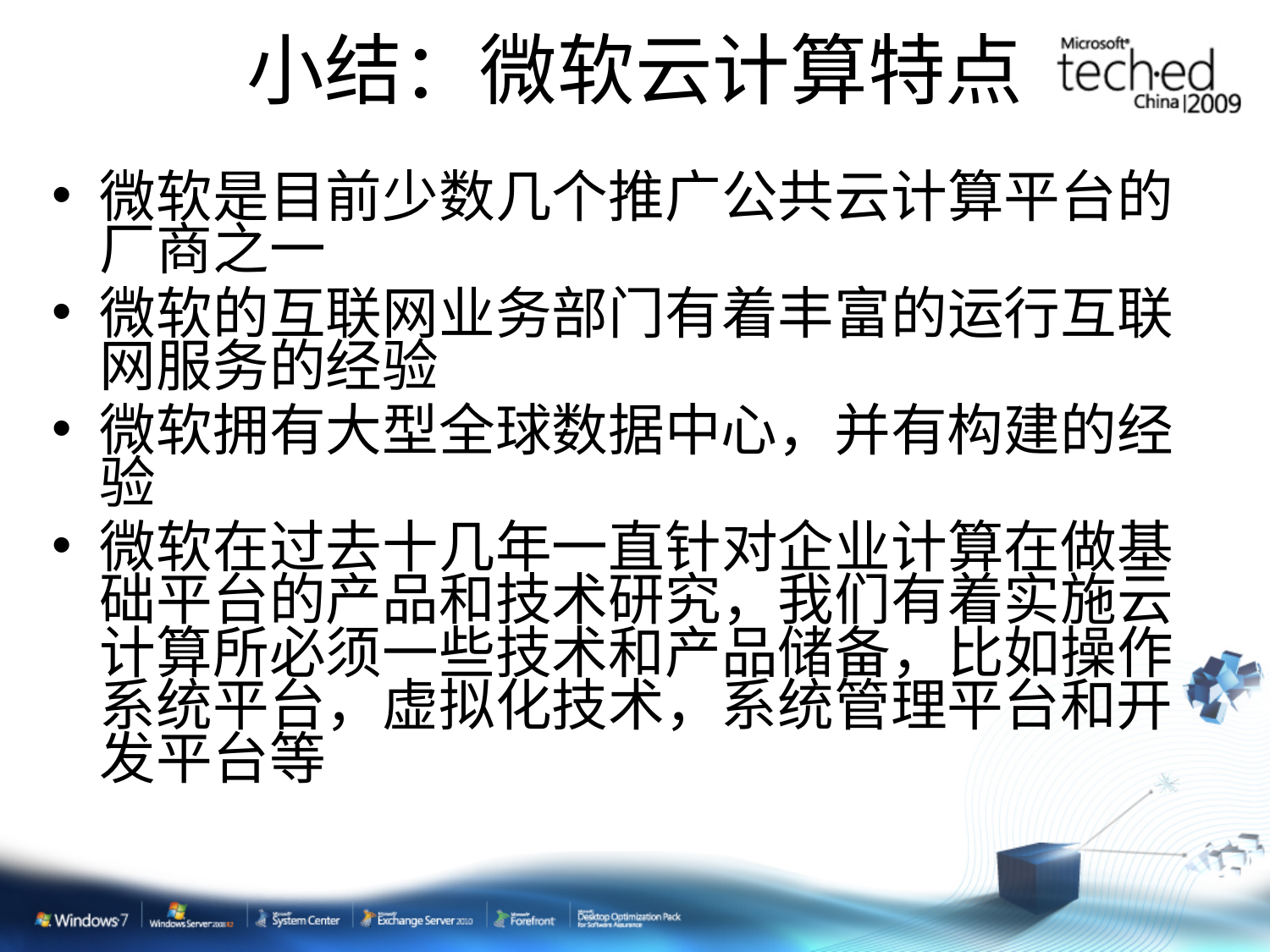

# 小结：微软云计算特点
微软是目前少数几个推广公共云计算平台的厂商之一
微软的互联网业务部门有着丰富的运行互联网服务的经验
微软拥有大型全球数据中心，并有构建的经验
微软在过去十几年一直针对企业计算在做基础平台的产品和技术研究，我们有着实施云计算所必须一些技术和产品储备，比如操作系统平台，虚拟化技术，系统管理平台和开发平台等